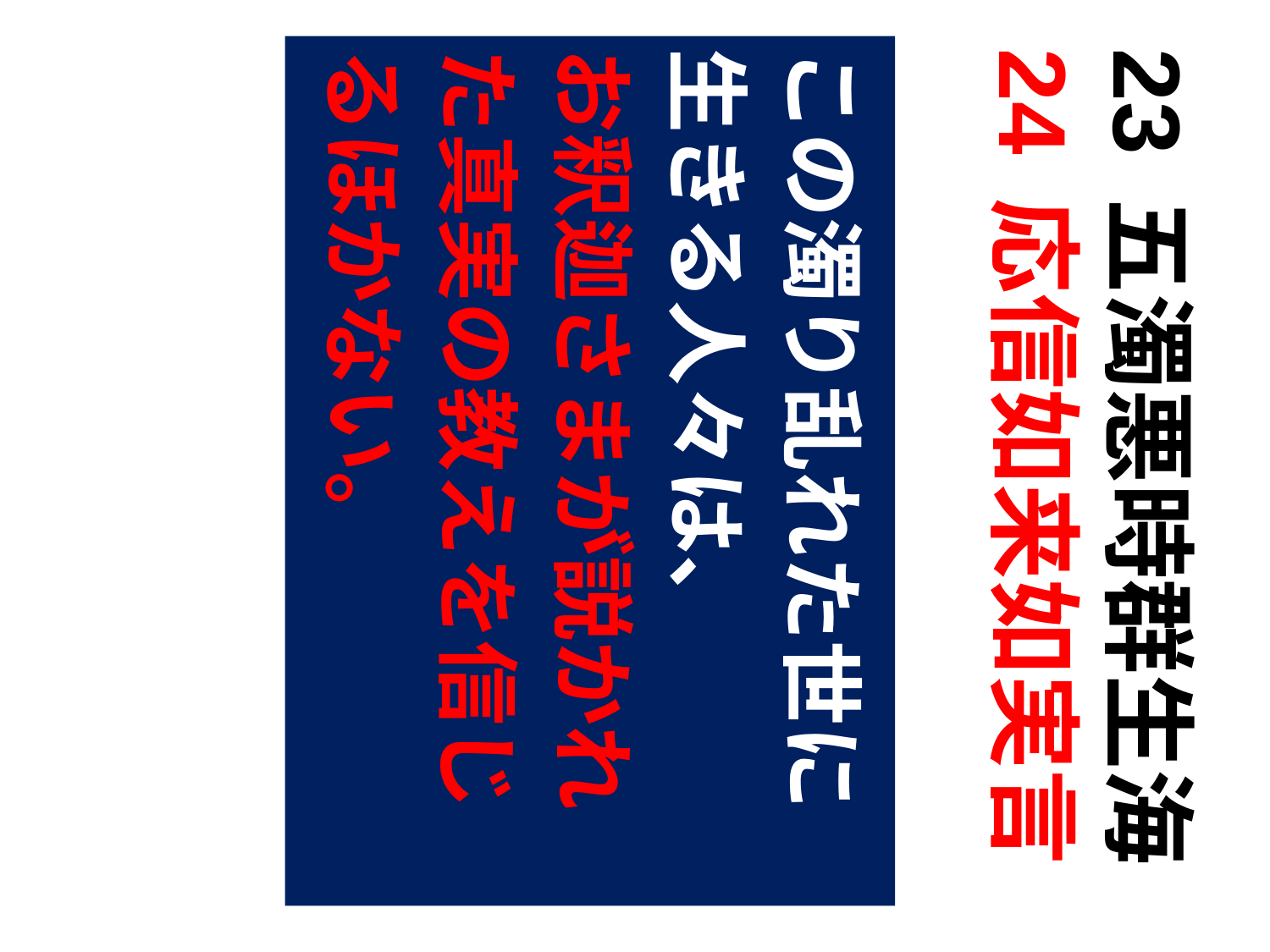

この濁り乱れた世に生きる人々は、
お釈迦さまが説かれた真実の教えを信じるほかない。
23 五濁悪時群生海
24 応信如来如実言